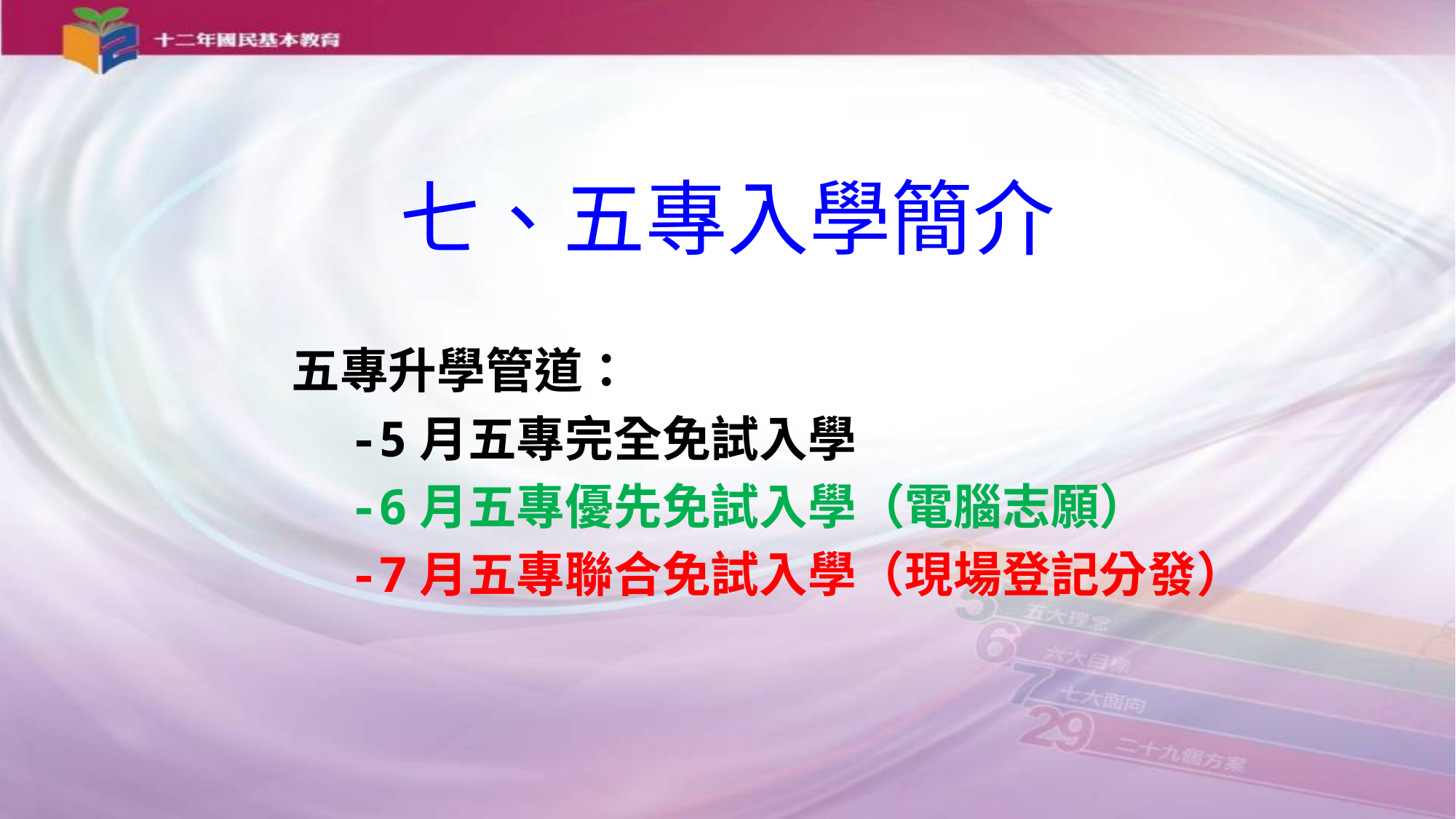

七、五專入學簡介
五專升學管道：
  -5月五專完全免試入學
  -6月五專優先免試入學（電腦志願）
  -7月五專聯合免試入學（現場登記分發）